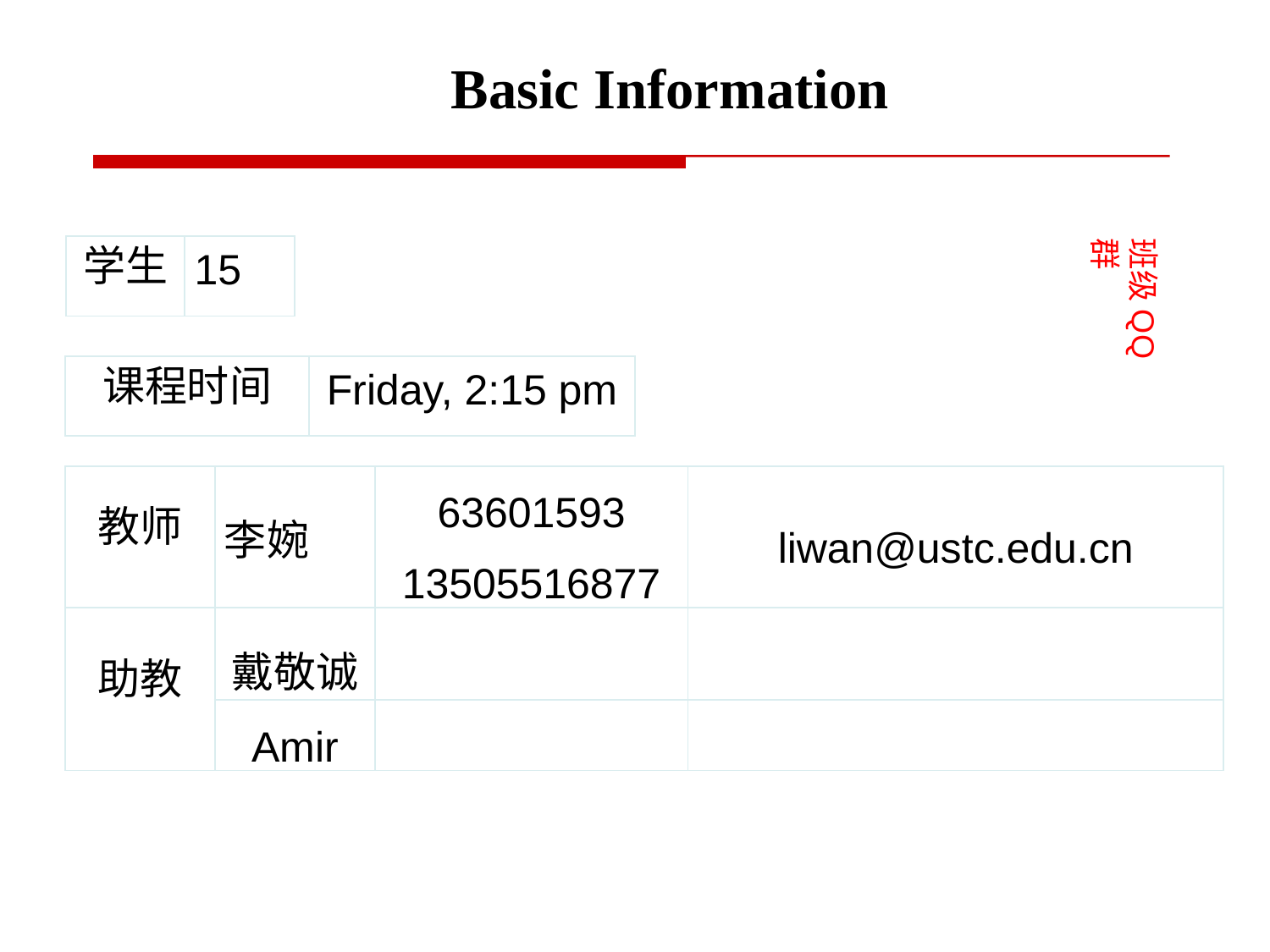

# Basic Information

班级QQ群
| 学生 | 15 |
| --- | --- |
| 课程时间 | Friday, 2:15 pm |
| --- | --- |
| 教师 | 李婉 | 63601593 13505516877 | liwan@ustc.edu.cn |
| --- | --- | --- | --- |
| 助教 | 戴敬诚 |  |  |
|  | Amir |  |  |